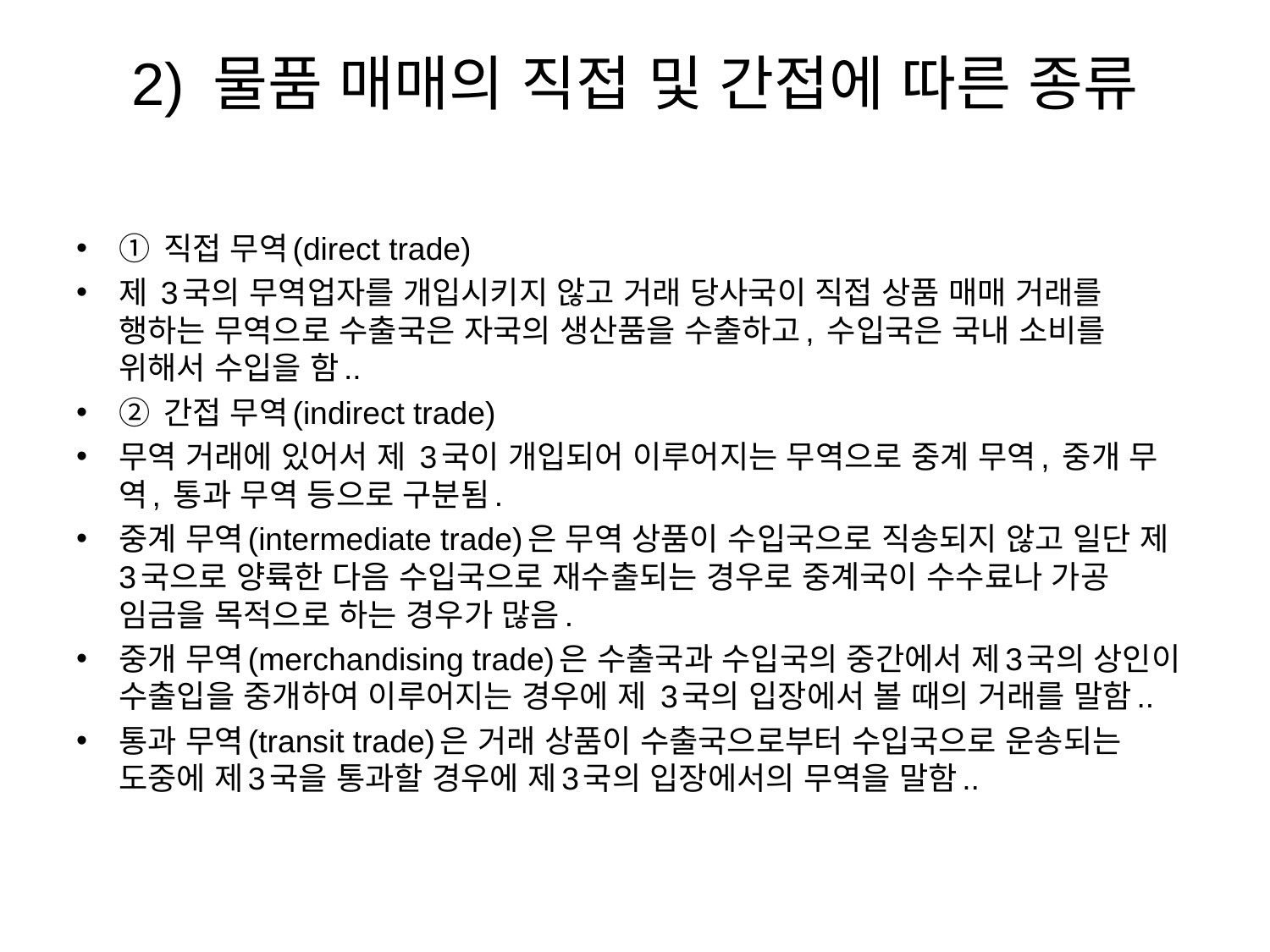

# 2) 물품 매매의 직접 및 간접에 따른 종류
① 직접 무역(direct trade)
제 3국의 무역업자를 개입시키지 않고 거래 당사국이 직접 상품 매매 거래를 행하는 무역으로 수출국은 자국의 생산품을 수출하고, 수입국은 국내 소비를 위해서 수입을 함..
② 간접 무역(indirect trade)
무역 거래에 있어서 제 3국이 개입되어 이루어지는 무역으로 중계 무역, 중개 무역, 통과 무역 등으로 구분됨.
중계 무역(intermediate trade)은 무역 상품이 수입국으로 직송되지 않고 일단 제 3국으로 양륙한 다음 수입국으로 재수출되는 경우로 중계국이 수수료나 가공 임금을 목적으로 하는 경우가 많음.
중개 무역(merchandising trade)은 수출국과 수입국의 중간에서 제3국의 상인이 수출입을 중개하여 이루어지는 경우에 제 3국의 입장에서 볼 때의 거래를 말함..
통과 무역(transit trade)은 거래 상품이 수출국으로부터 수입국으로 운송되는 도중에 제3국을 통과할 경우에 제3국의 입장에서의 무역을 말함..